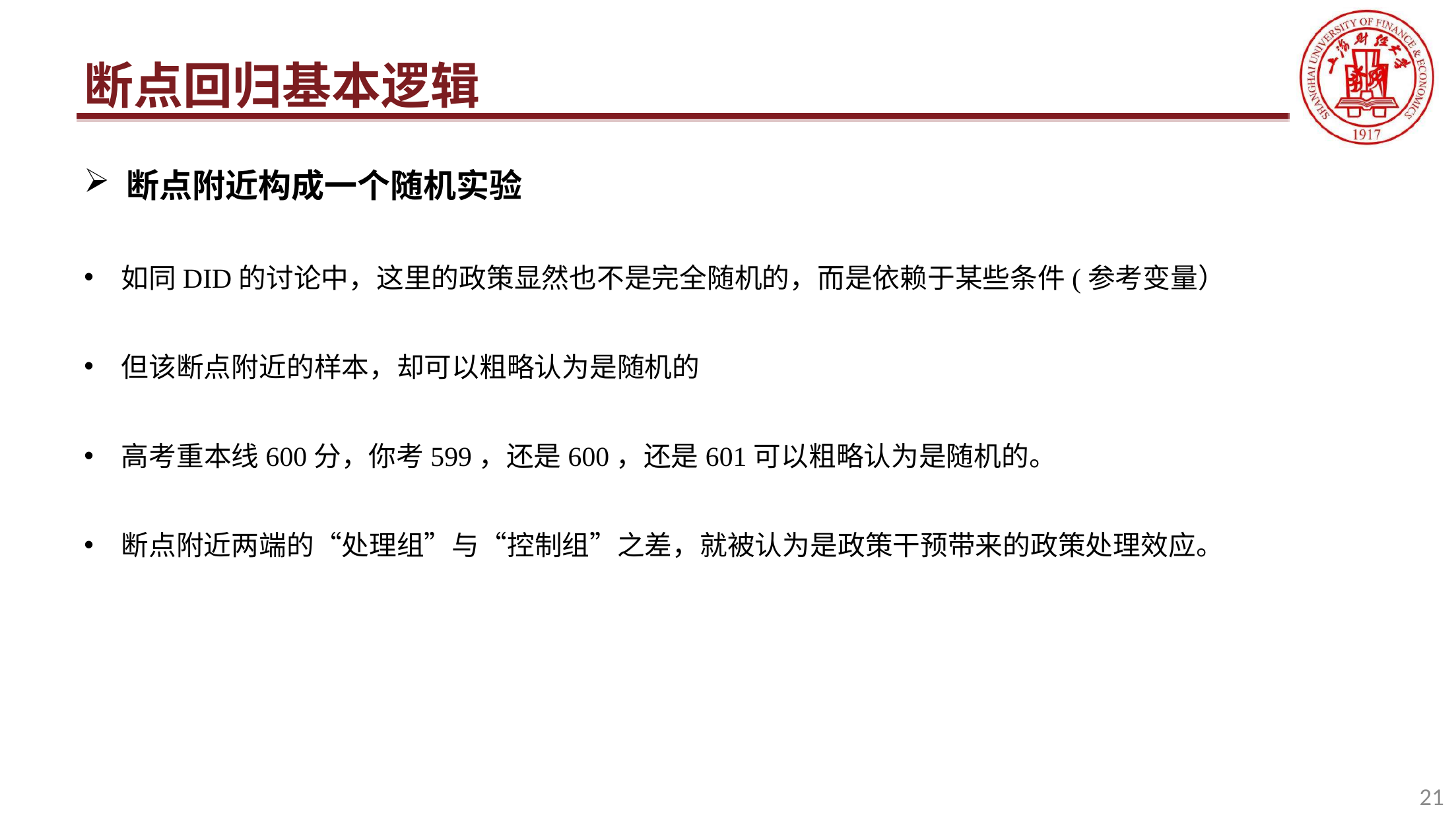

断点回归基本逻辑
断点附近构成一个随机实验

如同DID的讨论中，这里的政策显然也不是完全随机的，而是依赖于某些条件(参考变量）

但该断点附近的样本，却可以粗略认为是随机的

高考重本线600分，你考599，还是600，还是601可以粗略认为是随机的。

断点附近两端的“处理组”与“控制组”之差，就被认为是政策干预带来的政策处理效应。

21